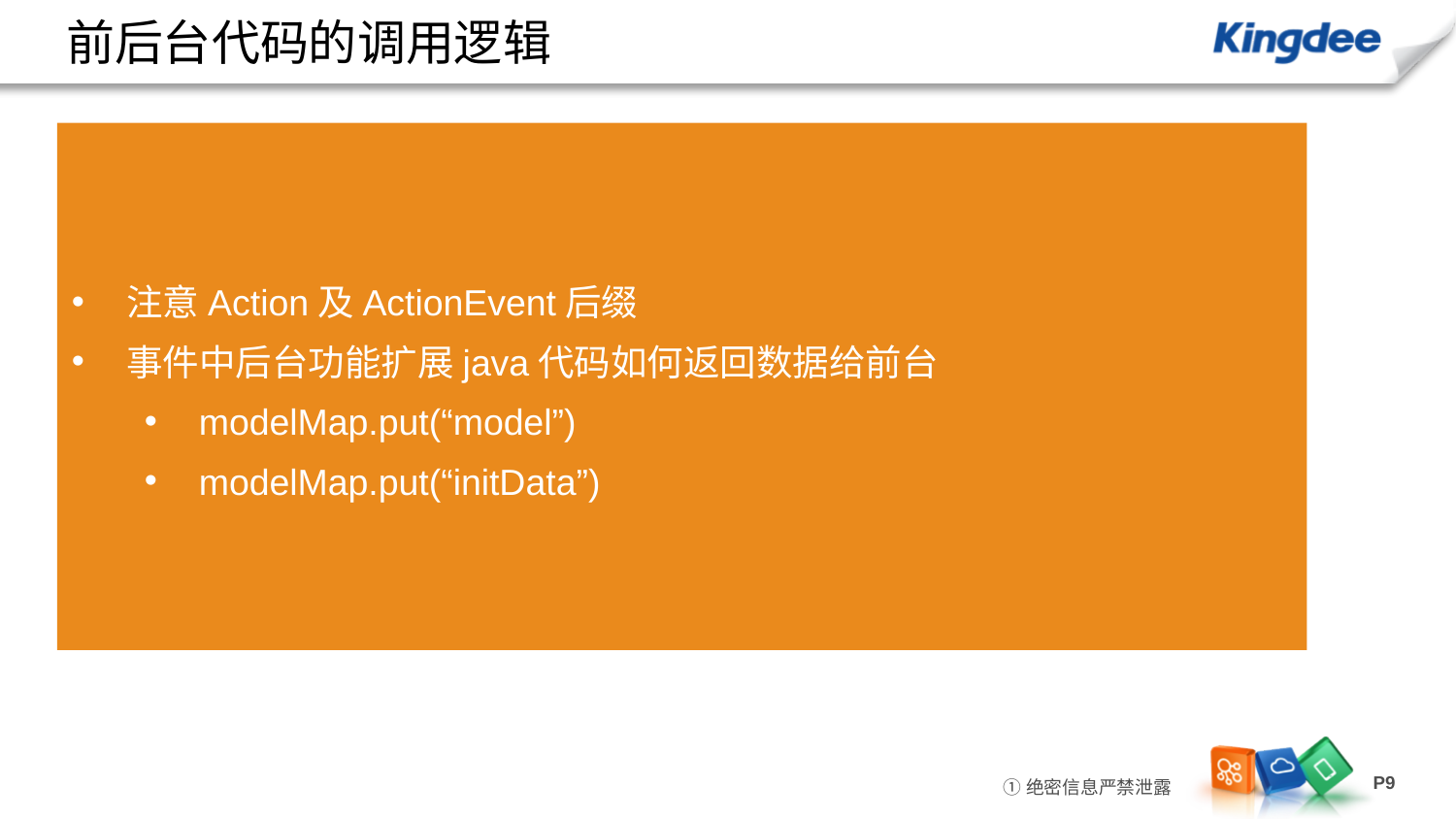

# 前后台代码的调用逻辑
注意Action及ActionEvent后缀
事件中后台功能扩展java代码如何返回数据给前台
modelMap.put(“model”)
modelMap.put(“initData”)